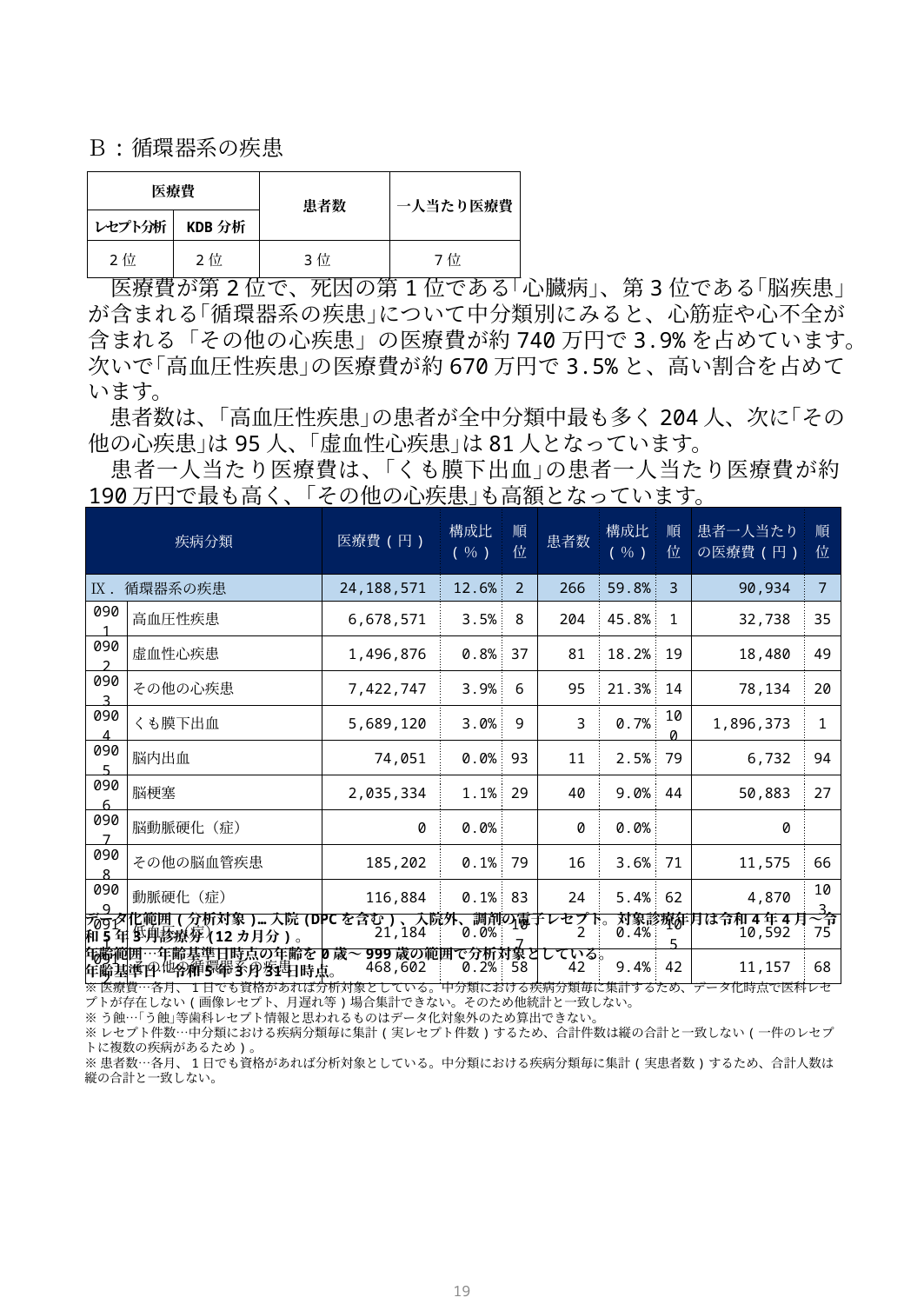

Ｂ:循環器系の疾患
| 医療費 |  | 患者数 | 一人当たり医療費 |
| --- | --- | --- | --- |
| レセプト分析 | KDB分析 |  |  |
| 2位 | 2位 | 3位 | 7位 |
　医療費が第2位で、死因の第1位である｢心臓病｣、第3位である｢脳疾患｣が含まれる｢循環器系の疾患｣について中分類別にみると、心筋症や心不全が含まれる「その他の心疾患」の医療費が約740万円で3.9%を占めています。次いで｢高血圧性疾患｣の医療費が約670万円で3.5%と、高い割合を占めています。
　患者数は、｢高血圧性疾患｣の患者が全中分類中最も多く204人、次に｢その他の心疾患｣は95人、｢虚血性心疾患｣は81人となっています。
　患者一人当たり医療費は、｢くも膜下出血｣の患者一人当たり医療費が約190万円で最も高く、｢その他の心疾患｣も高額となっています。
| 疾病分類 |  | 医療費(円) | 構成比 (％) | 順位 | 患者数 | 構成比 (％) | 順位 | 患者一人当たりの医療費(円) | 順位 |
| --- | --- | --- | --- | --- | --- | --- | --- | --- | --- |
| Ⅸ．循環器系の疾患 |  | 24,188,571 | 12.6% | 2 | 266 | 59.8% | 3 | 90,934 | 7 |
| 0901 | 高血圧性疾患 | 6,678,571 | 3.5% | 8 | 204 | 45.8% | 1 | 32,738 | 35 |
| 0902 | 虚血性心疾患 | 1,496,876 | 0.8% | 37 | 81 | 18.2% | 19 | 18,480 | 49 |
| 0903 | その他の心疾患 | 7,422,747 | 3.9% | 6 | 95 | 21.3% | 14 | 78,134 | 20 |
| 0904 | くも膜下出血 | 5,689,120 | 3.0% | 9 | 3 | 0.7% | 100 | 1,896,373 | 1 |
| 0905 | 脳内出血 | 74,051 | 0.0% | 93 | 11 | 2.5% | 79 | 6,732 | 94 |
| 0906 | 脳梗塞 | 2,035,334 | 1.1% | 29 | 40 | 9.0% | 44 | 50,883 | 27 |
| 0907 | 脳動脈硬化（症） | 0 | 0.0% |  | 0 | 0.0% |  | 0 |  |
| 0908 | その他の脳血管疾患 | 185,202 | 0.1% | 79 | 16 | 3.6% | 71 | 11,575 | 66 |
| 0909 | 動脈硬化（症） | 116,884 | 0.1% | 83 | 24 | 5.4% | 62 | 4,870 | 103 |
| 0911 | 低血圧（症） | 21,184 | 0.0% | 107 | 2 | 0.4% | 105 | 10,592 | 75 |
| 0912 | その他の循環器系の疾患 | 468,602 | 0.2% | 58 | 42 | 9.4% | 42 | 11,157 | 68 |
データ化範囲(分析対象)…入院(DPCを含む)、入院外、調剤の電子レセプト。対象診療年月は令和4年4月～令和5年3月診療分(12カ月分)。
年齢範囲…年齢基準日時点の年齢を0歳～999歳の範囲で分析対象としている。
年齢基準日…令和5年3月31日時点。
※医療費…各月、1日でも資格があれば分析対象としている。中分類における疾病分類毎に集計するため、データ化時点で医科レセプトが存在しない(画像レセプト、月遅れ等)場合集計できない。そのため他統計と一致しない。
※う蝕…｢う蝕｣等歯科レセプト情報と思われるものはデータ化対象外のため算出できない。
※レセプト件数…中分類における疾病分類毎に集計(実レセプト件数)するため、合計件数は縦の合計と一致しない(一件のレセプトに複数の疾病があるため)。
※患者数…各月、1日でも資格があれば分析対象としている。中分類における疾病分類毎に集計(実患者数)するため、合計人数は縦の合計と一致しない。
19